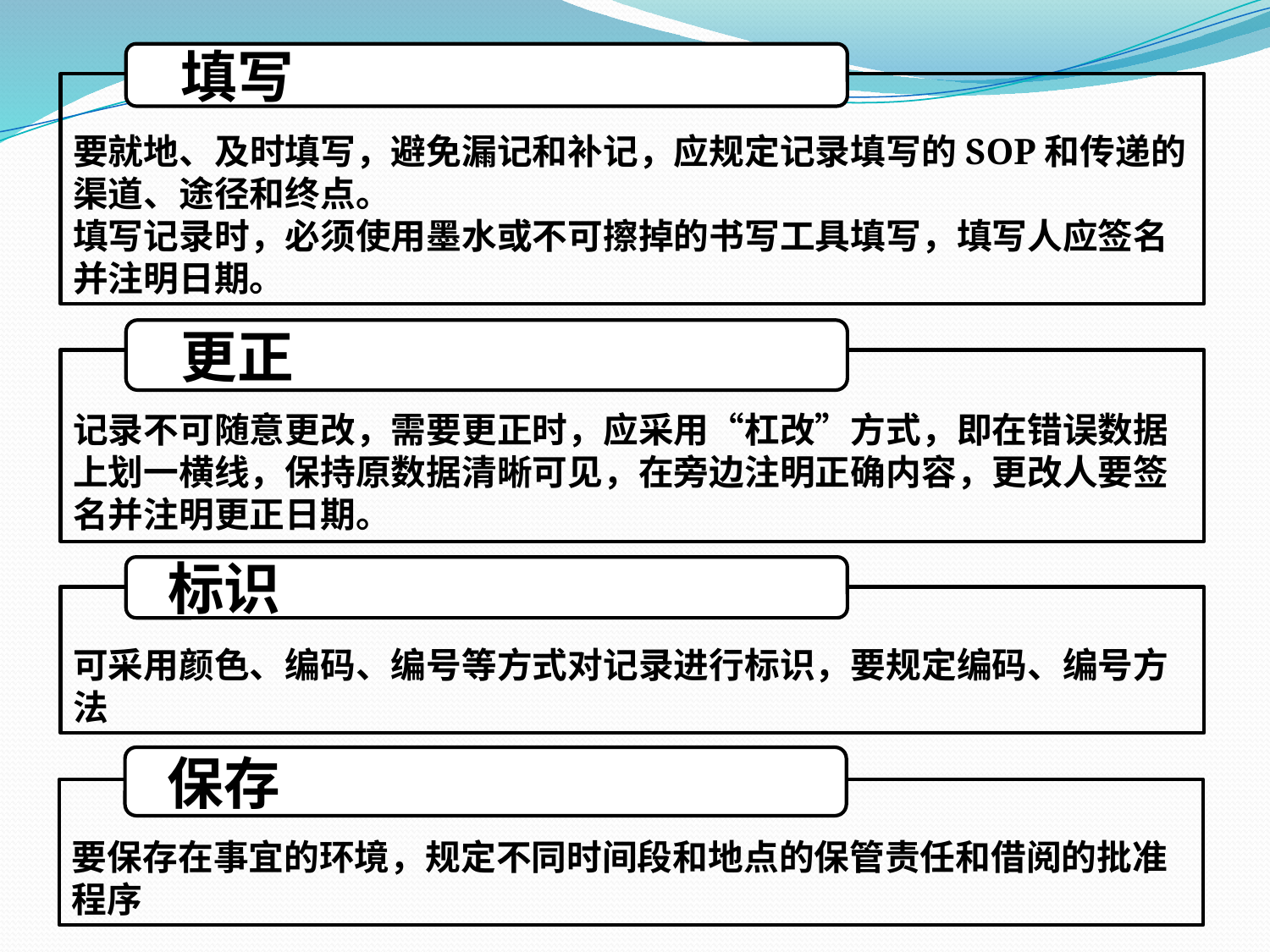

填写

要就地、及时填写，避免漏记和补记，应规定记录填写的SOP和传递的渠道、途径和终点。
填写记录时，必须使用墨水或不可擦掉的书写工具填写，填写人应签名并注明日期。
  更正

记录不可随意更改，需要更正时，应采用“杠改”方式，即在错误数据上划一横线，保持原数据清晰可见，在旁边注明正确内容，更改人要签名并注明更正日期。
 标识

可采用颜色、编码、编号等方式对记录进行标识，要规定编码、编号方法
 保存

要保存在事宜的环境，规定不同时间段和地点的保管责任和借阅的批准程序